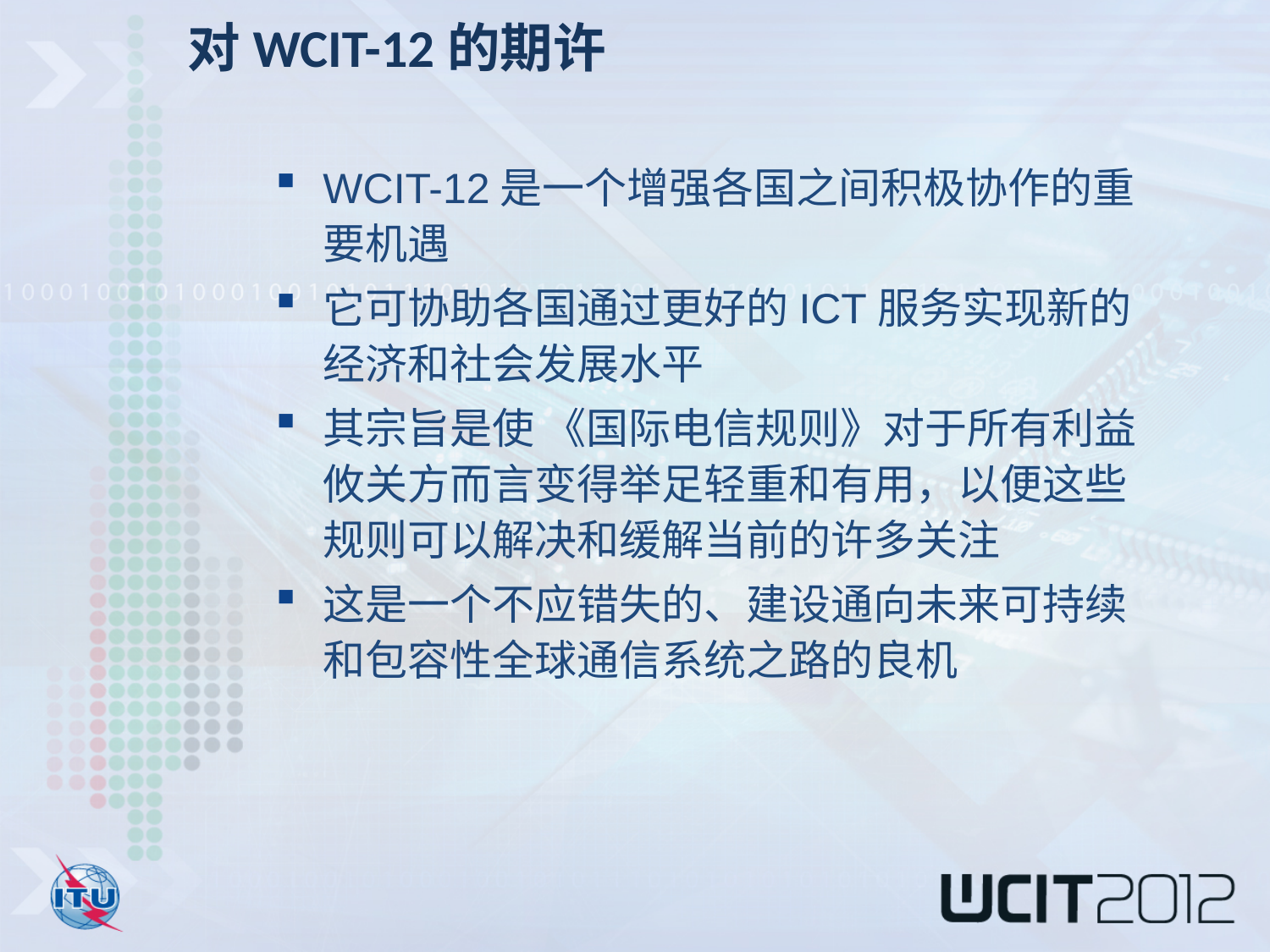

对WCIT-12的期许
WCIT-12是一个增强各国之间积极协作的重要机遇
它可协助各国通过更好的ICT服务实现新的经济和社会发展水平
其宗旨是使 《国际电信规则》对于所有利益攸关方而言变得举足轻重和有用，以便这些规则可以解决和缓解当前的许多关注
这是一个不应错失的、建设通向未来可持续和包容性全球通信系统之路的良机